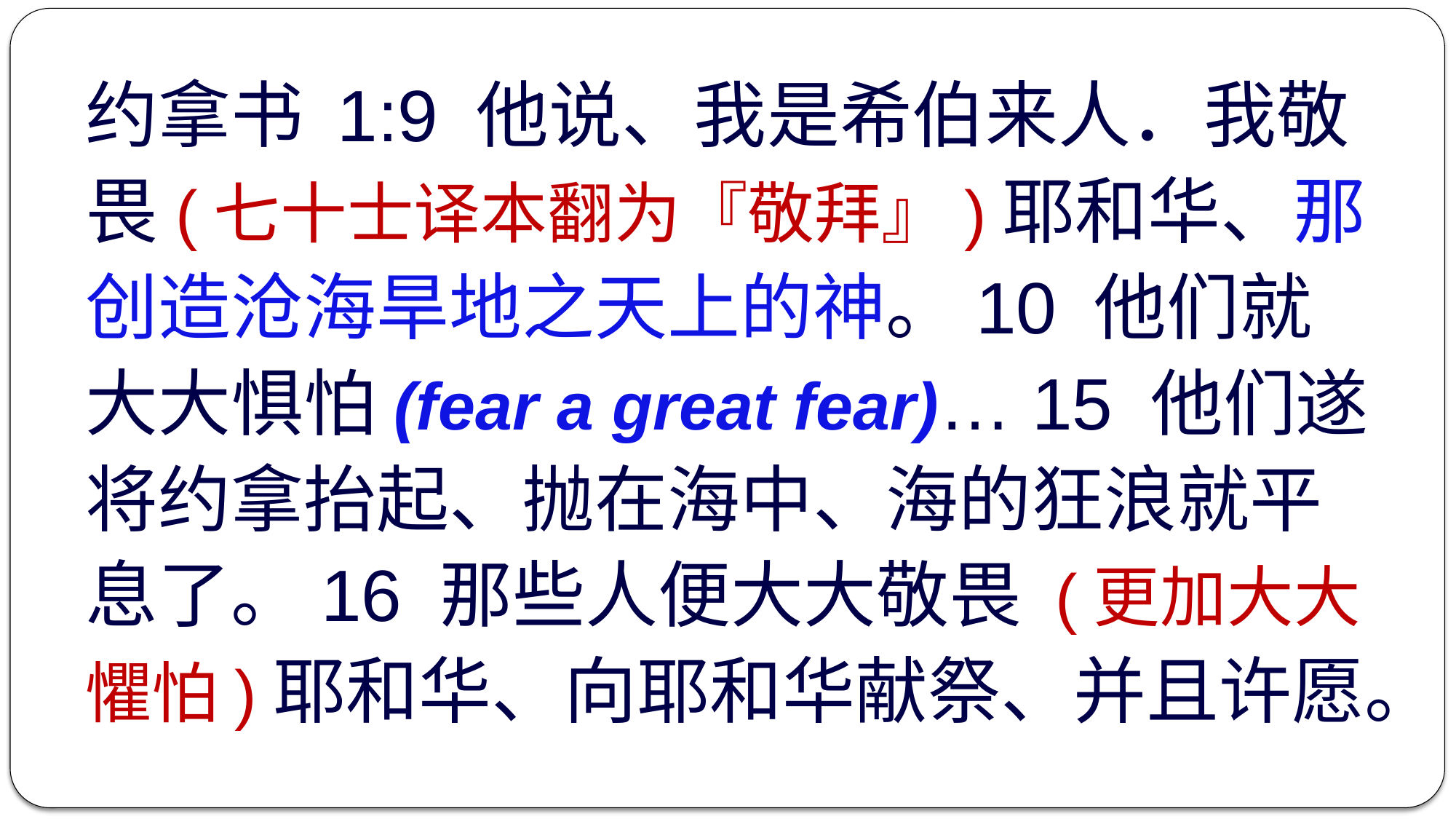

约拿书 1:9 他说、我是希伯来人．我敬畏(七十士译本翻为『敬拜』)耶和华、那创造沧海旱地之天上的神。10 他们就大大惧怕(fear a great fear)… 15 他们遂将约拿抬起、抛在海中、海的狂浪就平息了。16 那些人便大大敬畏 (更加大大懼怕)耶和华、向耶和华献祭、并且许愿。